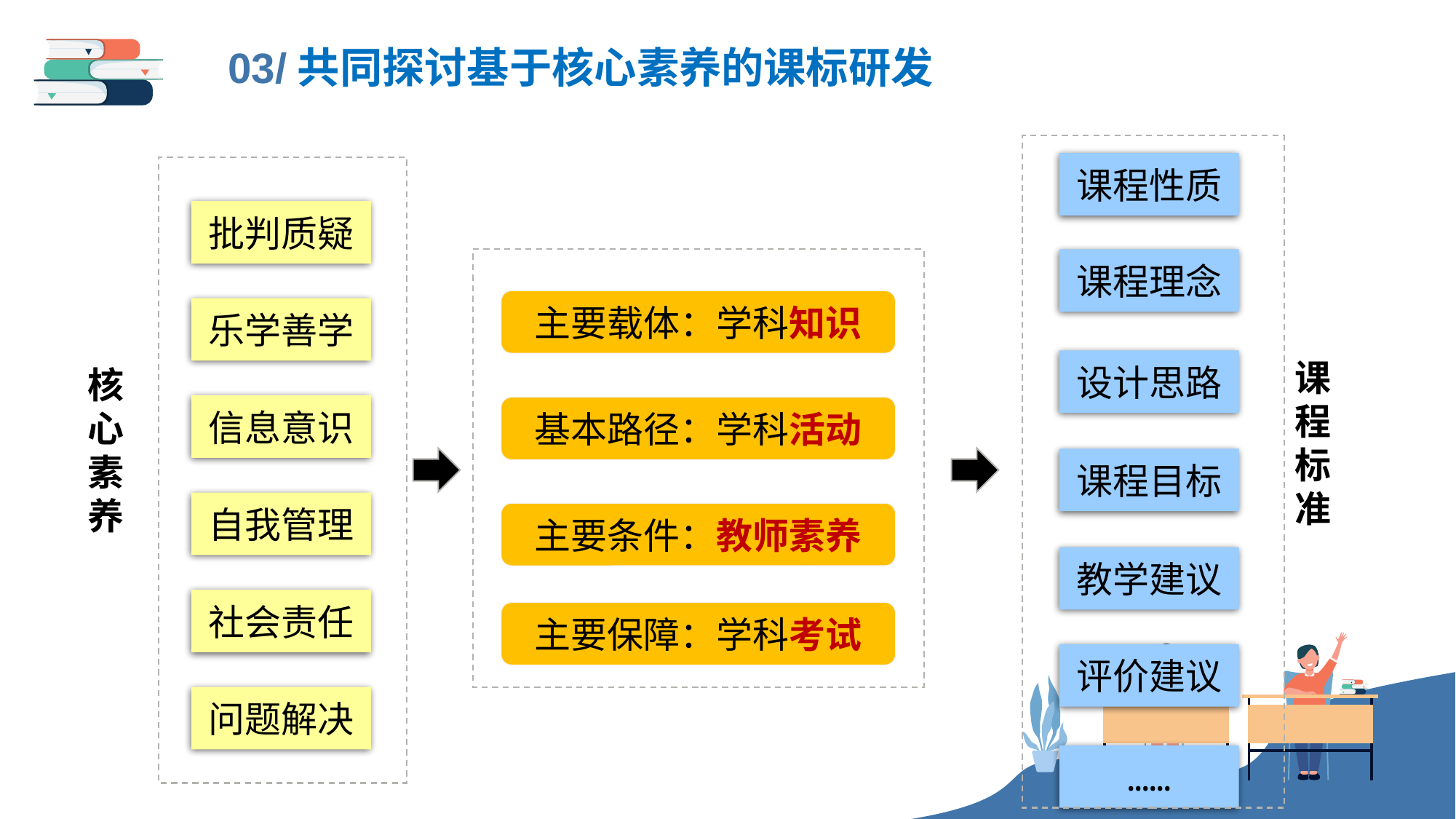

03/共同探讨基于核心素养的课标研发

课程性质

批判质疑

课程理念
主要载体：学科知识
乐学善学
课程标准
设计思路
核心素养
信息意识
基本路径：学科活动

课程目标
自我管理
主要条件：教师素养
教学建议
社会责任
主要保障：学科考试
评价建议
问题解决
……